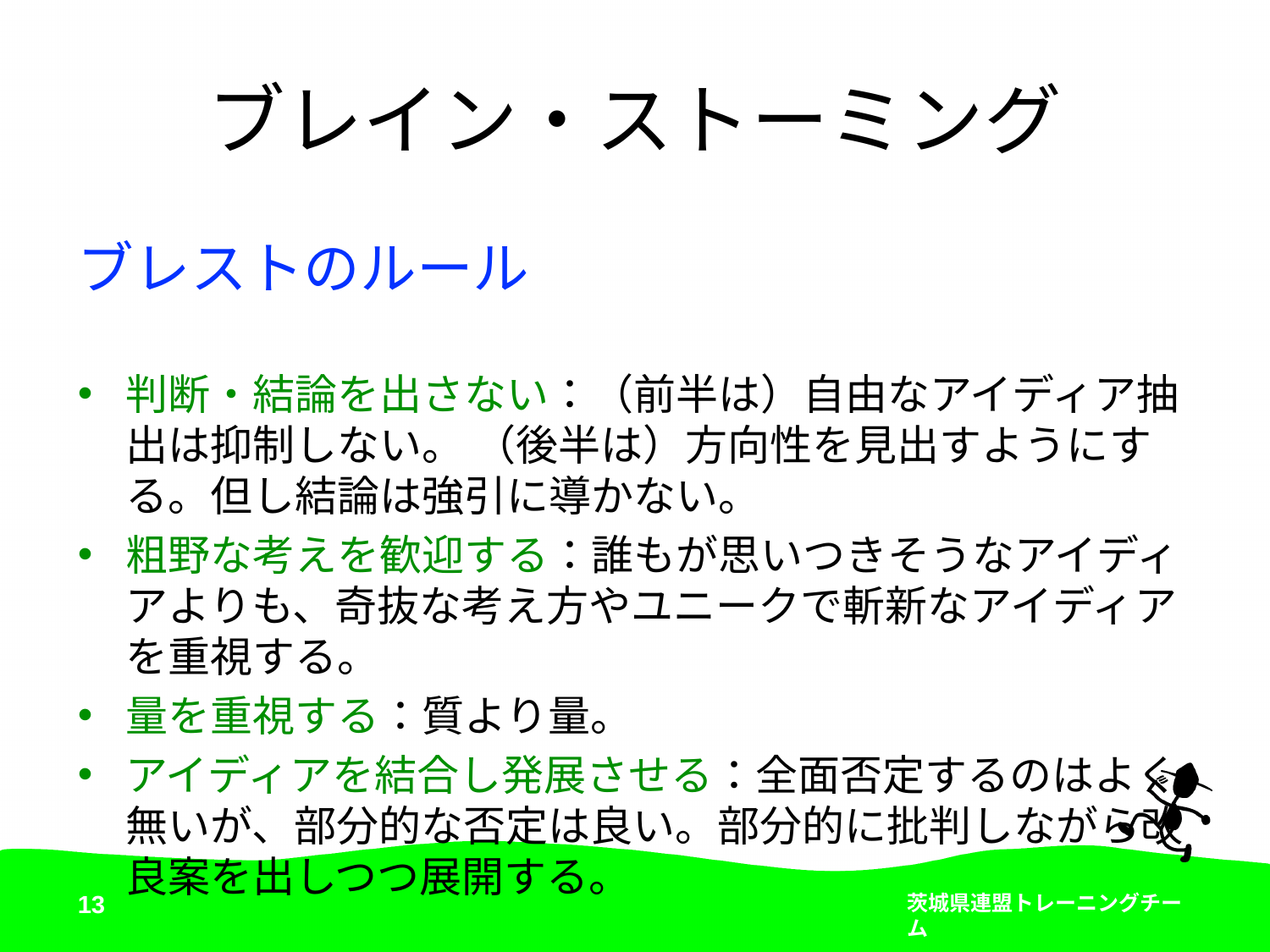

# ブレイン・ストーミング
ブレストのルール

判断・結論を出さない：（前半は）自由なアイディア抽出は抑制しない。 （後半は）方向性を見出すようにする。但し結論は強引に導かない。
粗野な考えを歓迎する：誰もが思いつきそうなアイディアよりも、奇抜な考え方やユニークで斬新なアイディアを重視する。
量を重視する：質より量。
アイディアを結合し発展させる：全面否定するのはよく無いが、部分的な否定は良い。部分的に批判しながら改良案を出しつつ展開する。
13
茨城県連盟トレーニングチーム